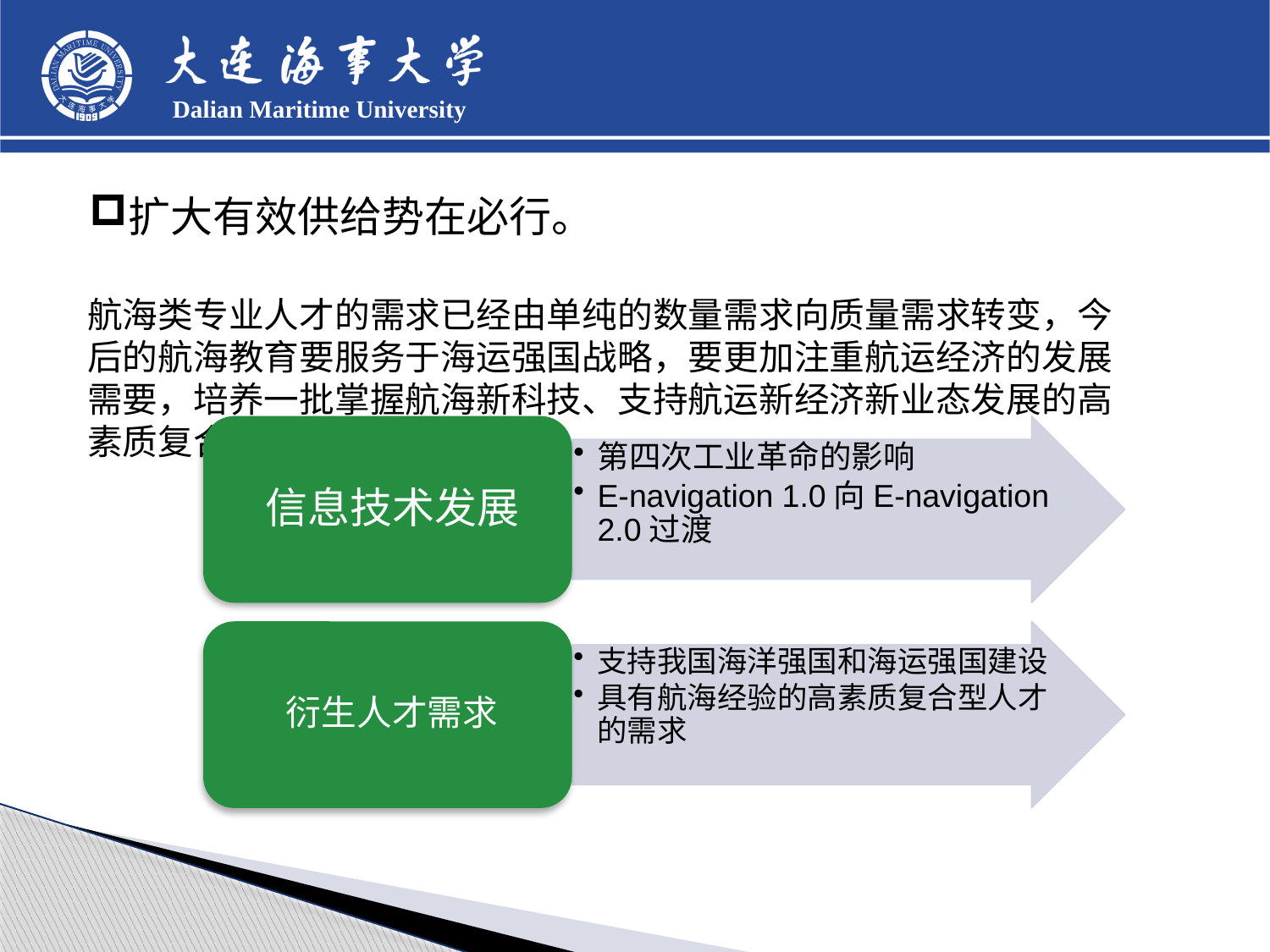

扩大有效供给势在必行。
航海类专业人才的需求已经由单纯的数量需求向质量需求转变，今后的航海教育要服务于海运强国战略，要更加注重航运经济的发展需要，培养一批掌握航海新科技、支持航运新经济新业态发展的高素质复合型人才。
第四次工业革命的影响
E-navigation 1.0向E-navigation 2.0过渡
信息技术发展
支持我国海洋强国和海运强国建设
具有航海经验的高素质复合型人才的需求
衍生人才需求